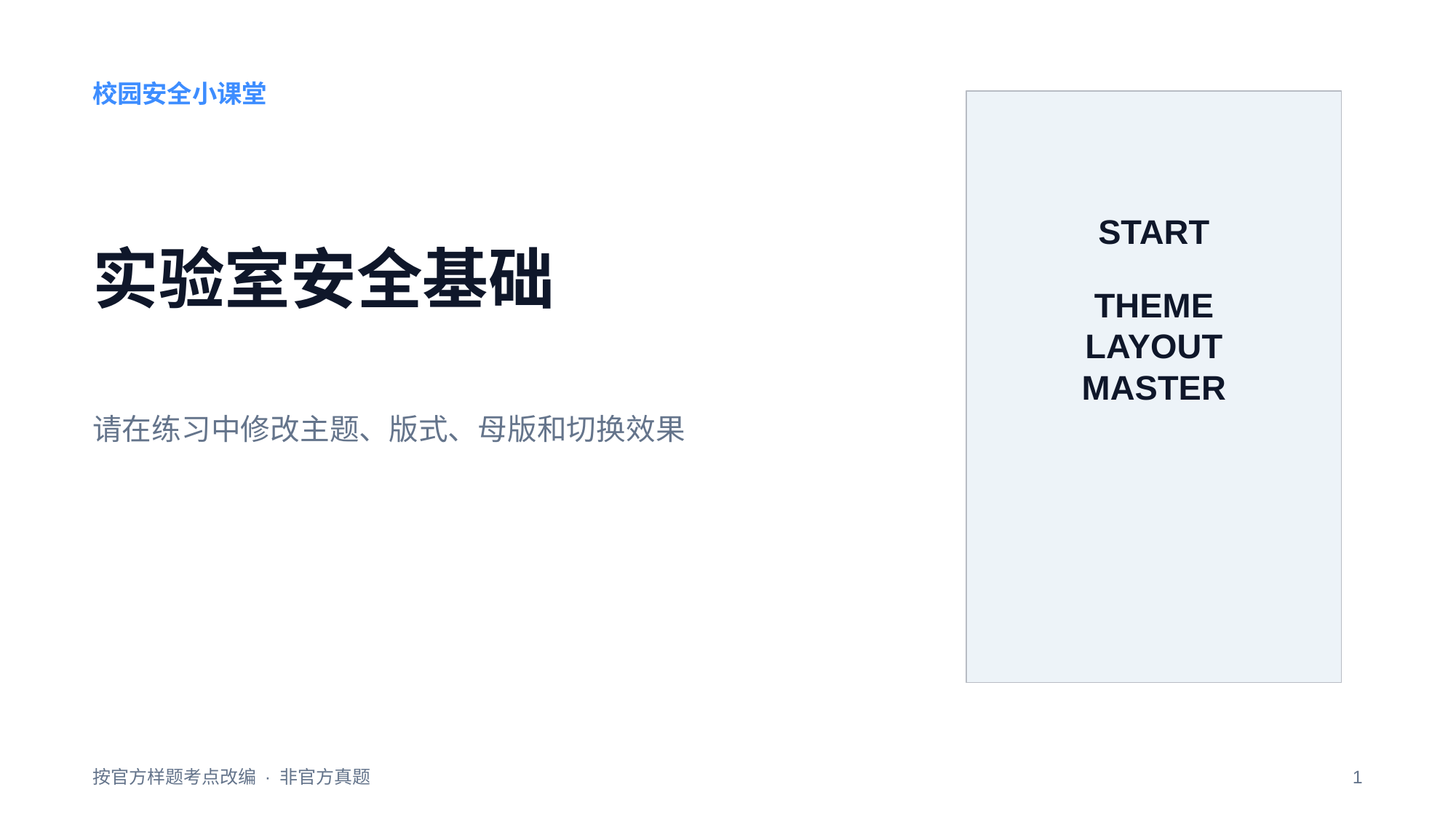

校园安全小课堂

START

THEME
LAYOUT
MASTER
实验室安全基础
请在练习中修改主题、版式、母版和切换效果
按官方样题考点改编 · 非官方真题
1